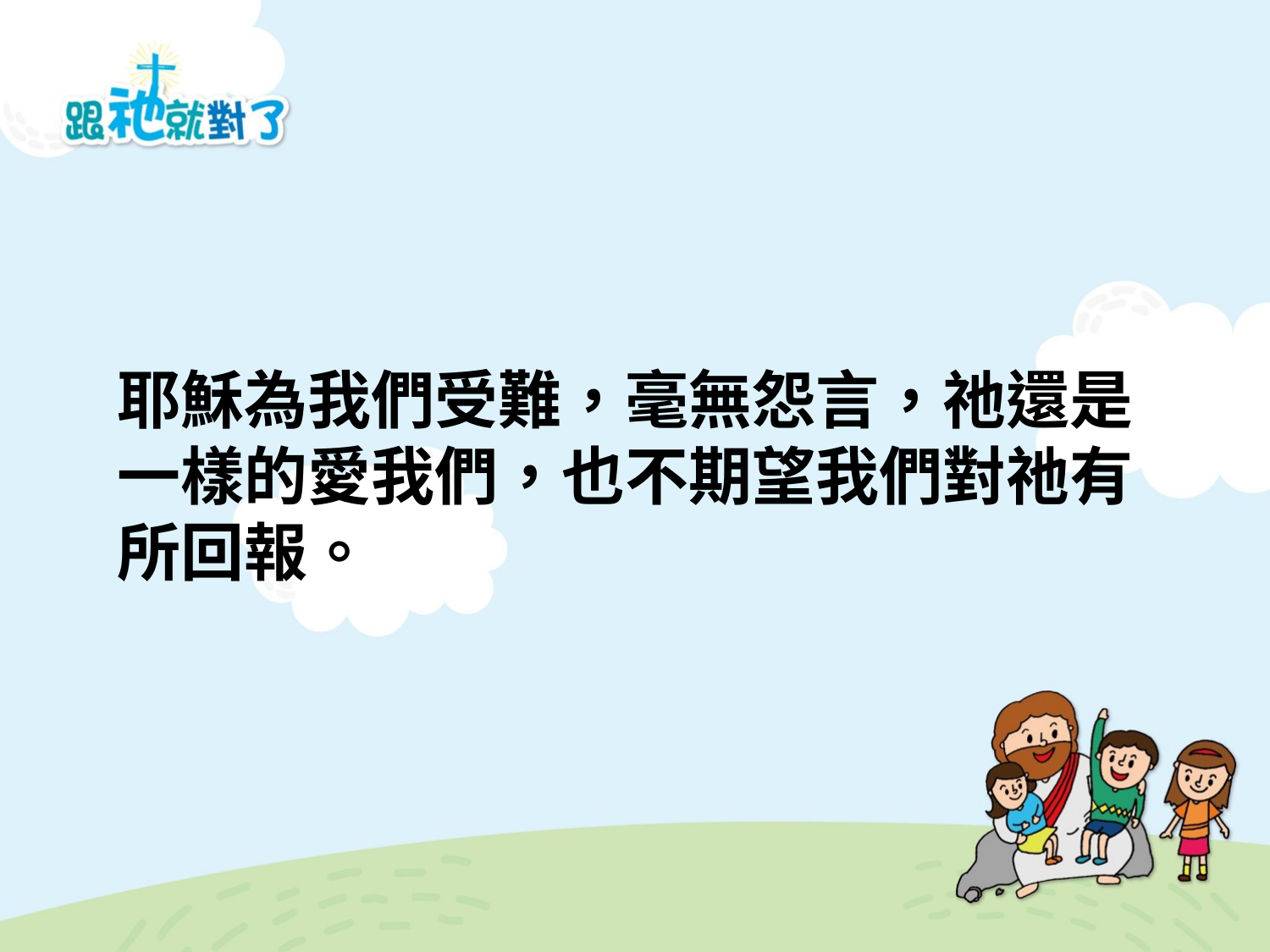

耶穌為我們受難，毫無怨言，祂還是一樣的愛我們，也不期望我們對祂有所回報。